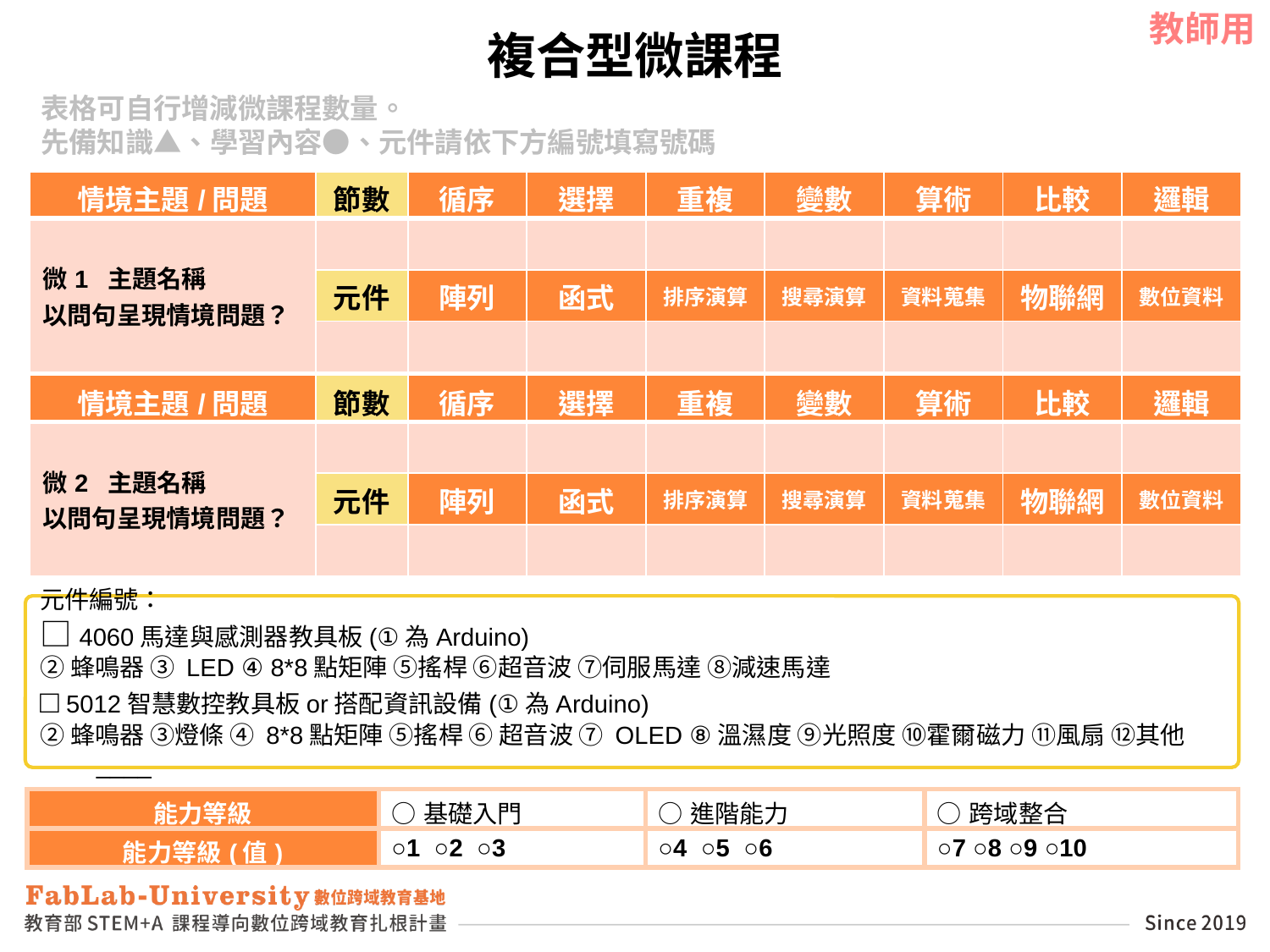

教師用
複合型微課程
表格可自行增減微課程數量。
先備知識▲、學習內容●、元件請依下方編號填寫號碼
| 情境主題/問題 | 節數 | 循序 | 選擇 | 重複 | 變數 | 算術 | 比較 | 邏輯 |
| --- | --- | --- | --- | --- | --- | --- | --- | --- |
| 微1 主題名稱 以問句呈現情境問題？ |  |  |  |  |  |  |  |  |
|  | 元件 | 陣列 | 函式 | 排序演算 | 搜尋演算 | 資料蒐集 | 物聯網 | 數位資料 |
|  |  |  |  |  |  |  |  |  |
| 情境主題/問題 | 節數 | 循序 | 選擇 | 重複 | 變數 | 算術 | 比較 | 邏輯 |
| --- | --- | --- | --- | --- | --- | --- | --- | --- |
| 微2 主題名稱 以問句呈現情境問題？ |  |  |  |  |  |  |  |  |
|  | 元件 | 陣列 | 函式 | 排序演算 | 搜尋演算 | 資料蒐集 | 物聯網 | 數位資料 |
|  |  |  |  |  |  |  |  |  |

元件編號：
□4060馬達與感測器教具板(①為Arduino)
②蜂鳴器 ③ LED ④ 8*8點矩陣 ⑤搖桿 ⑥超音波 ⑦伺服馬達 ⑧減速馬達
□ 5012智慧數控教具板or搭配資訊設備(①為Arduino)
②蜂鳴器 ③燈條 ④ 8*8點矩陣 ⑤搖桿 ⑥ 超音波 ⑦ OLED ⑧溫濕度 ⑨光照度 ⑩霍爾磁力 ⑪風扇 ⑫其他____
| 能力等級 | ○基礎入門 | ○進階能力 | ○跨域整合 |
| --- | --- | --- | --- |
| 能力等級(值) | ○1 ○2 ○3 | ○4 ○5 ○6 | ○7 ○8 ○9 ○10 |